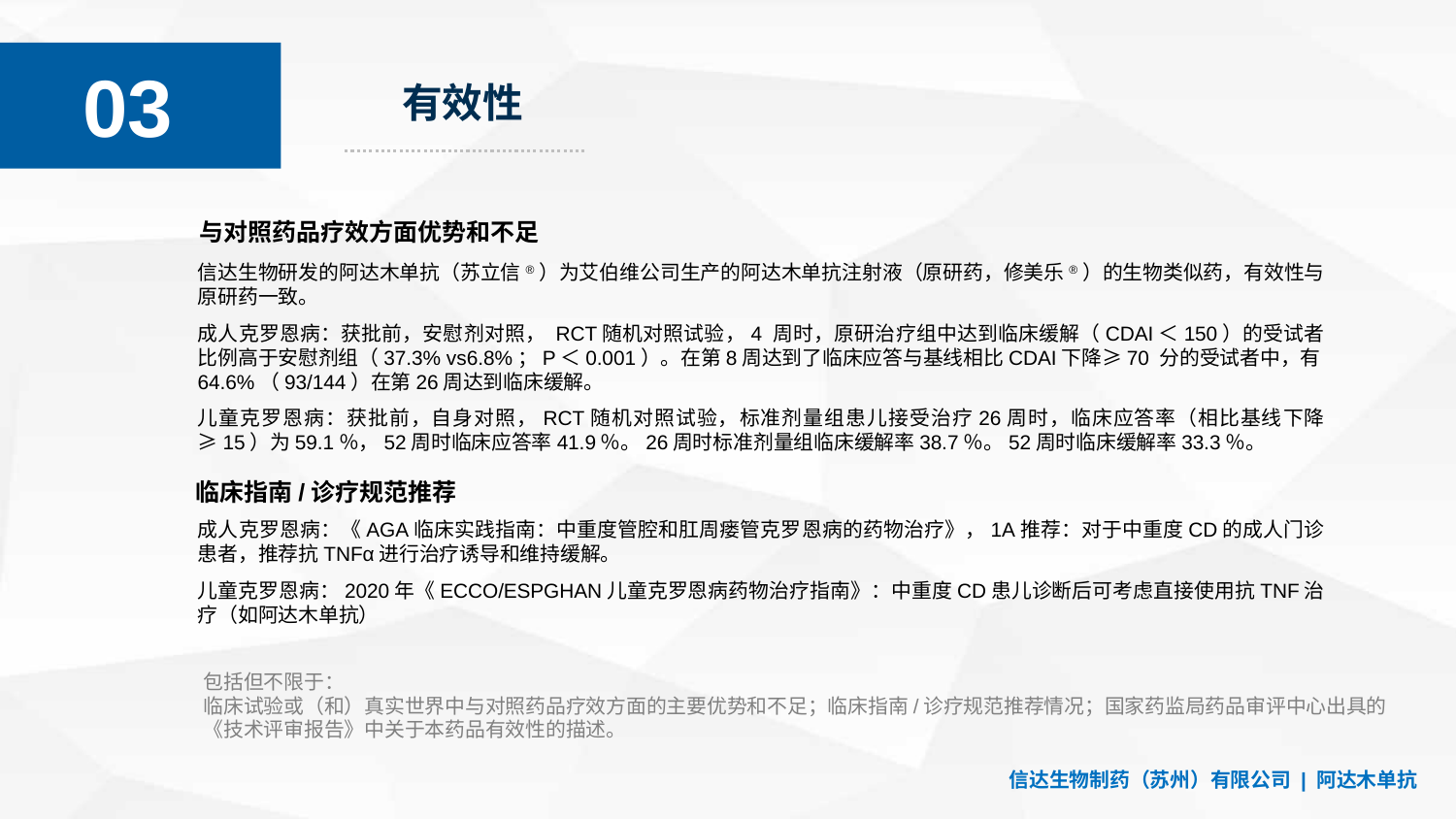

03
01
有效性
与对照药品疗效方面优势和不足
信达生物研发的阿达木单抗（苏立信®）为艾伯维公司生产的阿达木单抗注射液（原研药，修美乐®）的生物类似药，有效性与原研药一致。
成人克罗恩病：获批前，安慰剂对照， RCT随机对照试验，4 周时，原研治疗组中达到临床缓解（CDAI＜150）的受试者比例高于安慰剂组（37.3% vs6.8%；P＜0.001）。在第8周达到了临床应答与基线相比CDAI下降≥70 分的受试者中，有64.6%（93/144）在第26周达到临床缓解。
儿童克罗恩病：获批前，自身对照，RCT随机对照试验，标准剂量组患儿接受治疗26周时，临床应答率（相比基线下降≥15）为59.1％，52周时临床应答率41.9％。26周时标准剂量组临床缓解率38.7％。52周时临床缓解率33.3％。

临床指南/诊疗规范推荐
成人克罗恩病：《AGA临床实践指南：中重度管腔和肛周瘘管克罗恩病的药物治疗》，1A推荐：对于中重度CD的成人门诊患者，推荐抗TNFα进行治疗诱导和维持缓解。
儿童克罗恩病：2020年《ECCO/ESPGHAN儿童克罗恩病药物治疗指南》：中重度CD患儿诊断后可考虑直接使用抗TNF治疗（如阿达木单抗）

包括但不限于：
临床试验或（和）真实世界中与对照药品疗效方面的主要优势和不足；临床指南/诊疗规范推荐情况；国家药监局药品审评中心出具的《技术评审报告》中关于本药品有效性的描述。
信达生物制药（苏州）有限公司 | 阿达木单抗